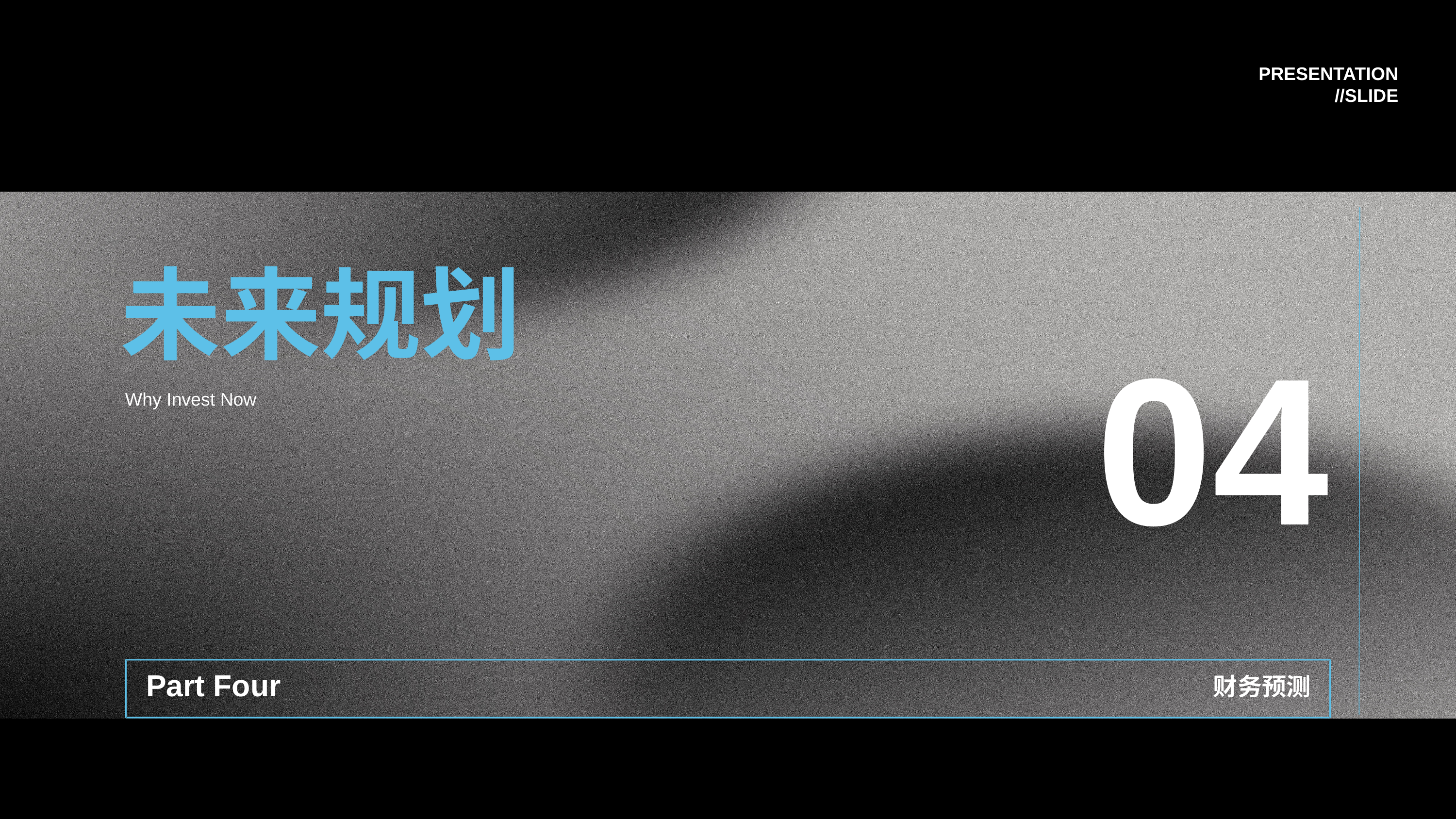

PRESENTATION
//SLIDE

未来规划
04
Why Invest Now

Part Four
财务预测